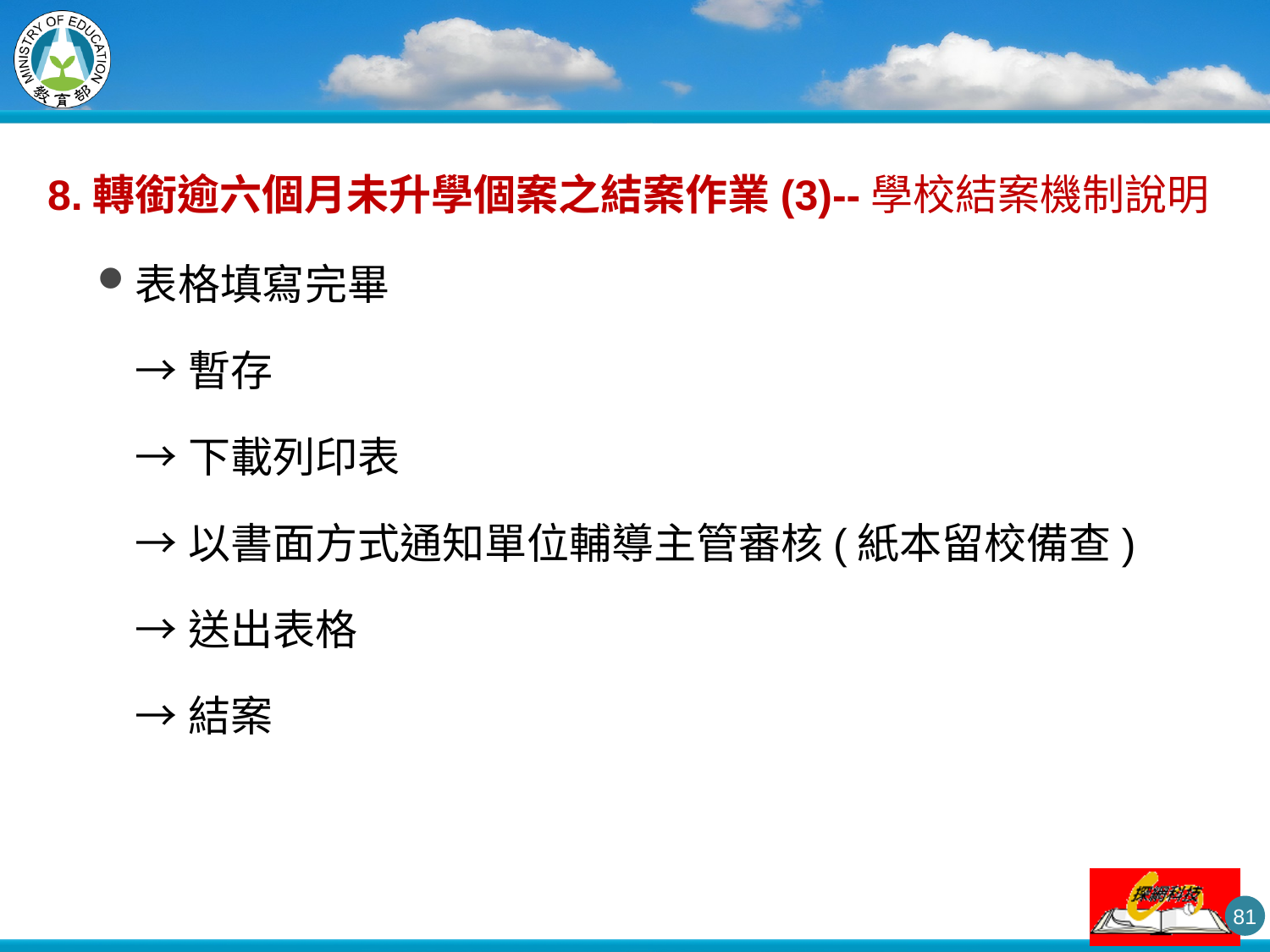

#
8.轉銜逾六個月未升學個案之結案作業(3)--學校結案機制說明
表格填寫完畢
    →暫存
    →下載列印表
    →以書面方式通知單位輔導主管審核(紙本留校備查)
    →送出表格
    →結案
81